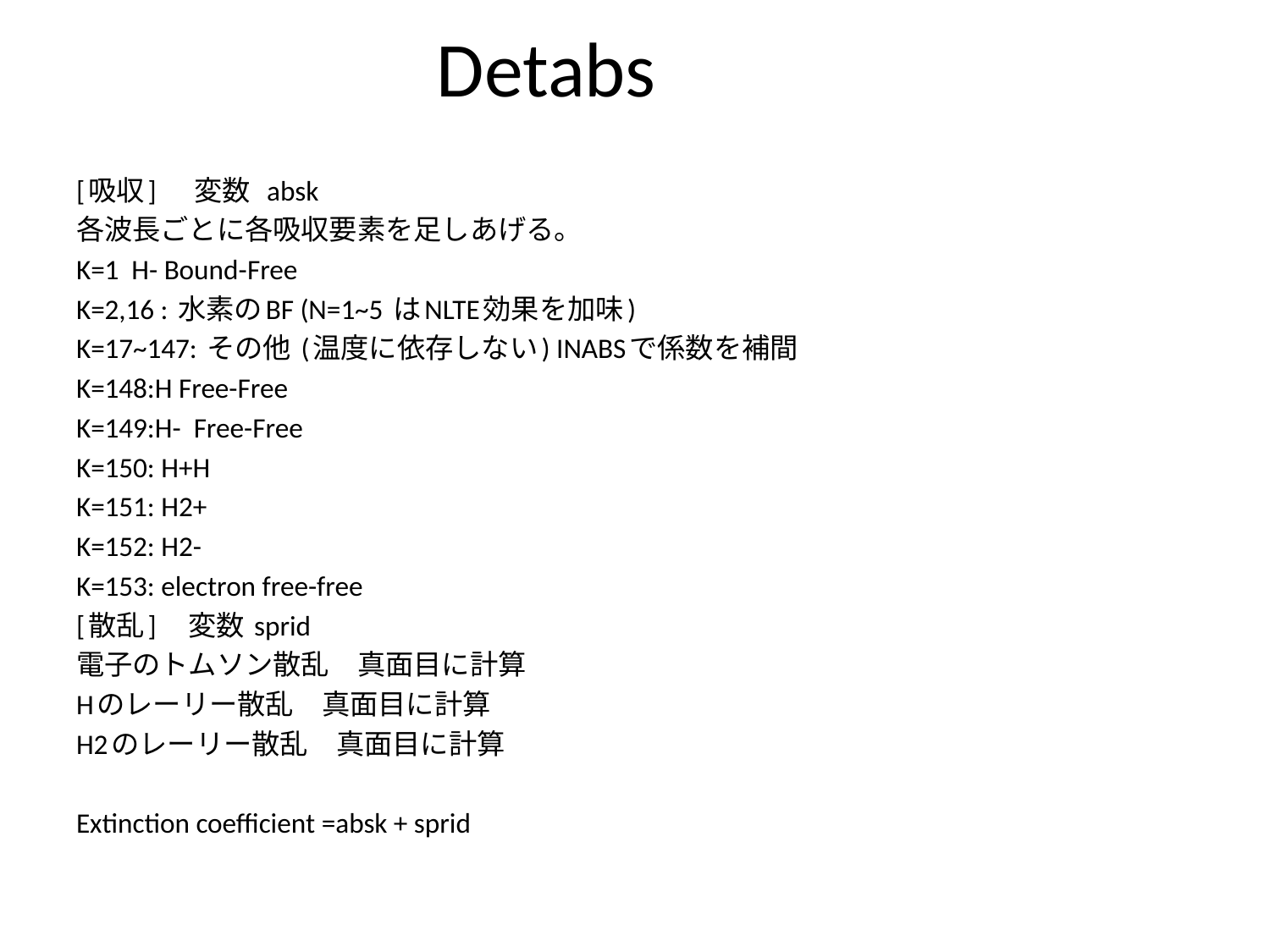

# Detabs
[吸収] 　変数  absk
各波長ごとに各吸収要素を足しあげる。
K=1  H- Bound-Free
K=2,16 : 水素のBF (N=1~5 はNLTE効果を加味)
K=17~147: その他 (温度に依存しない) INABSで係数を補間
K=148:H Free-Free
K=149:H-  Free-Free
K=150: H+H
K=151: H2+
K=152: H2-
K=153: electron free-free
[散乱]　変数 sprid
電子のトムソン散乱　真面目に計算
Hのレーリー散乱　真面目に計算
H2のレーリー散乱　真面目に計算

Extinction coefficient =absk + sprid